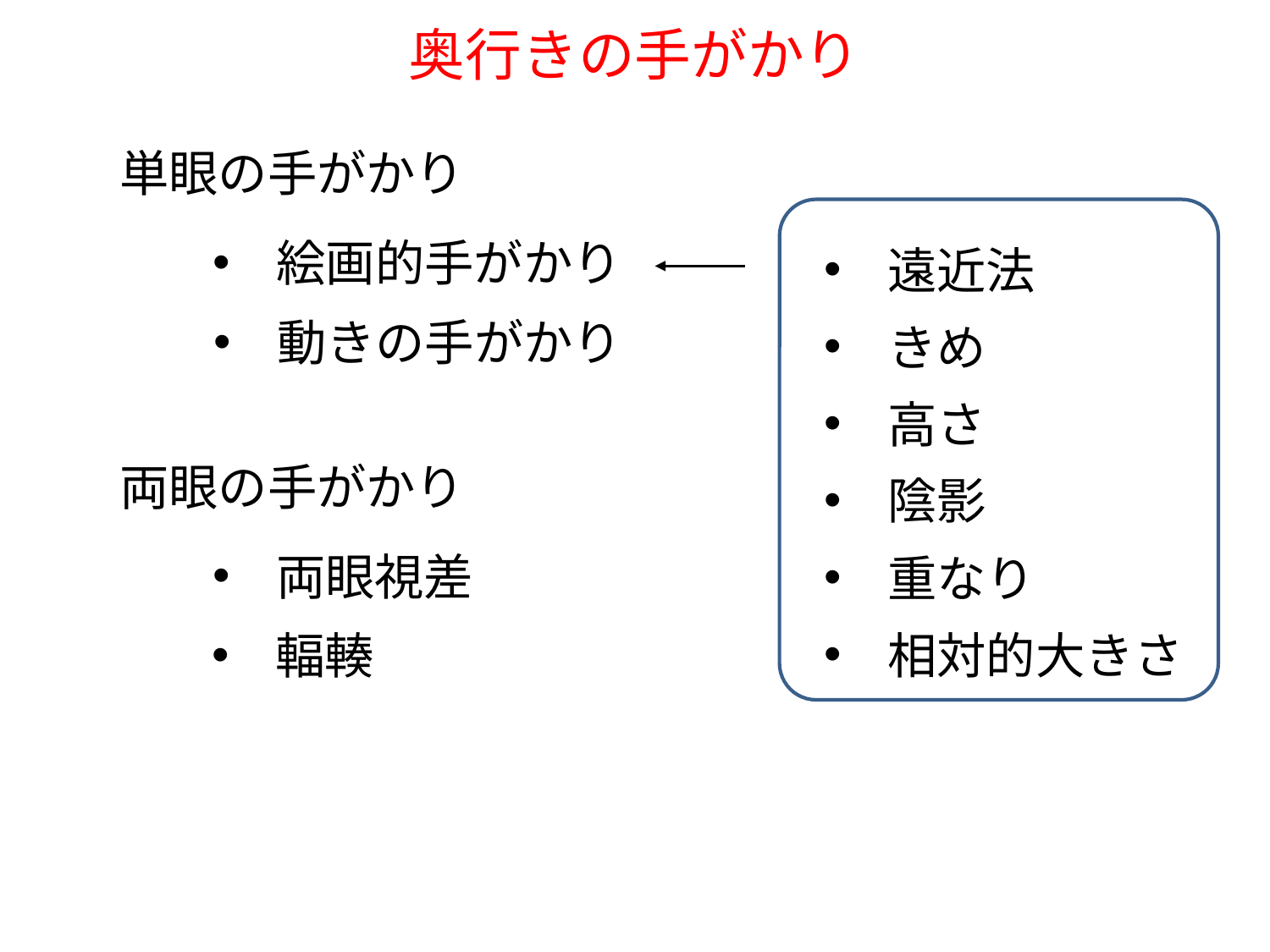

# 奥行きの手がかり
単眼の手がかり

遠近法
きめ
高さ
陰影
重なり
相対的大きさ
絵画的手がかり
動きの手がかり
両眼の手がかり
両眼視差
輻輳